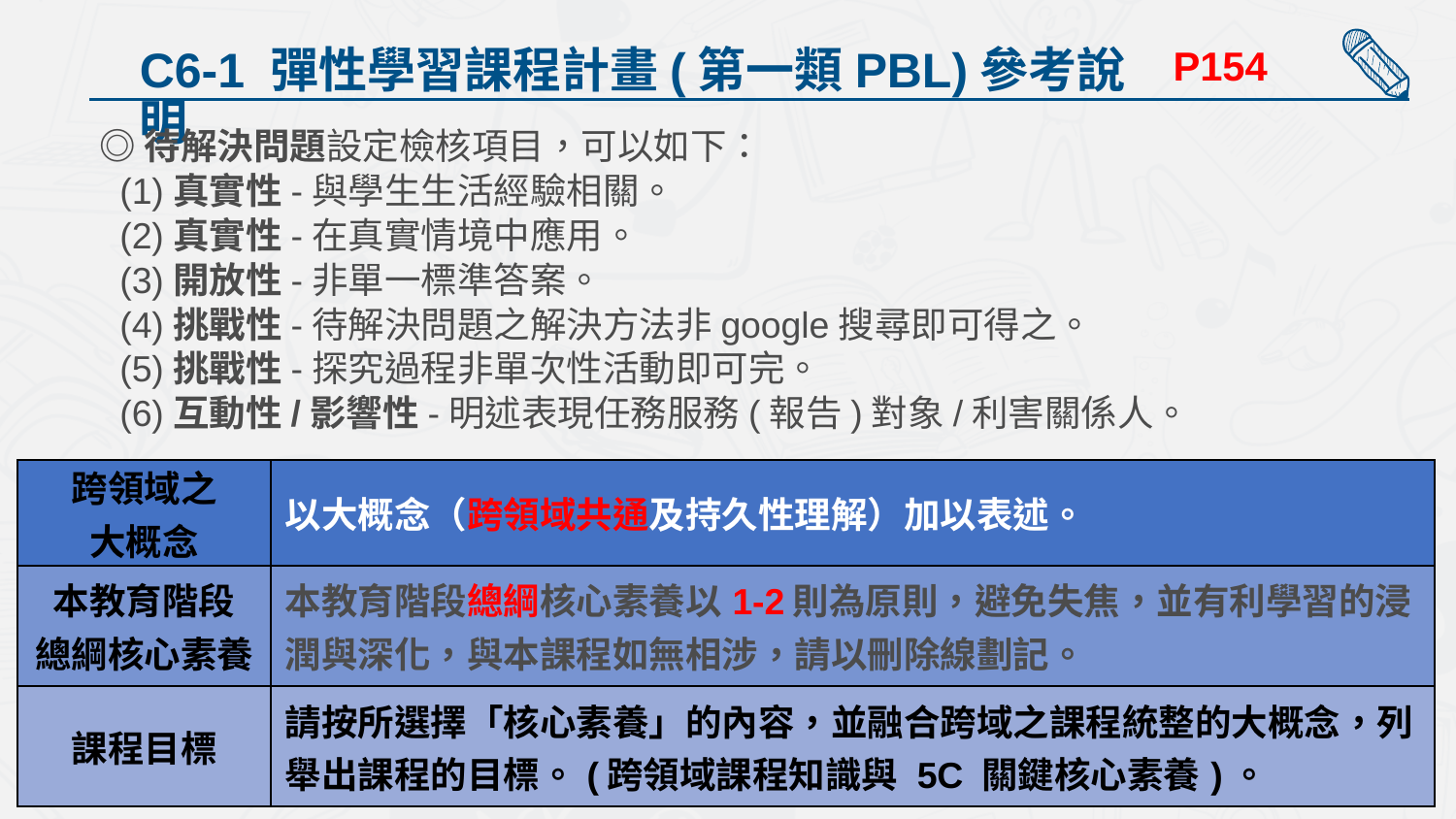

C6-1 彈性學習課程計畫(第一類PBL)參考說明

P154
◎待解決問題設定檢核項目，可以如下：
  (1)真實性-與學生生活經驗相關。
  (2)真實性-在真實情境中應用。
  (3)開放性-非單一標準答案。
  (4)挑戰性-待解決問題之解決方法非google搜尋即可得之。
  (5)挑戰性-探究過程非單次性活動即可完。
  (6)互動性/影響性-明述表現任務服務(報告)對象/利害關係人。
| 跨領域之 大概念 | 以大概念（跨領域共通及持久性理解）加以表述。 |
| --- | --- |
| 本教育階段 總綱核心素養 | 本教育階段總綱核心素養以1-2則為原則，避免失焦，並有利學習的浸潤與深化，與本課程如無相涉，請以刪除線劃記。 |
| 課程目標 | 請按所選擇「核心素養」的內容，並融合跨域之課程統整的大概念，列舉出課程的目標。(跨領域課程知識與 5C 關鍵核心素養)。 |